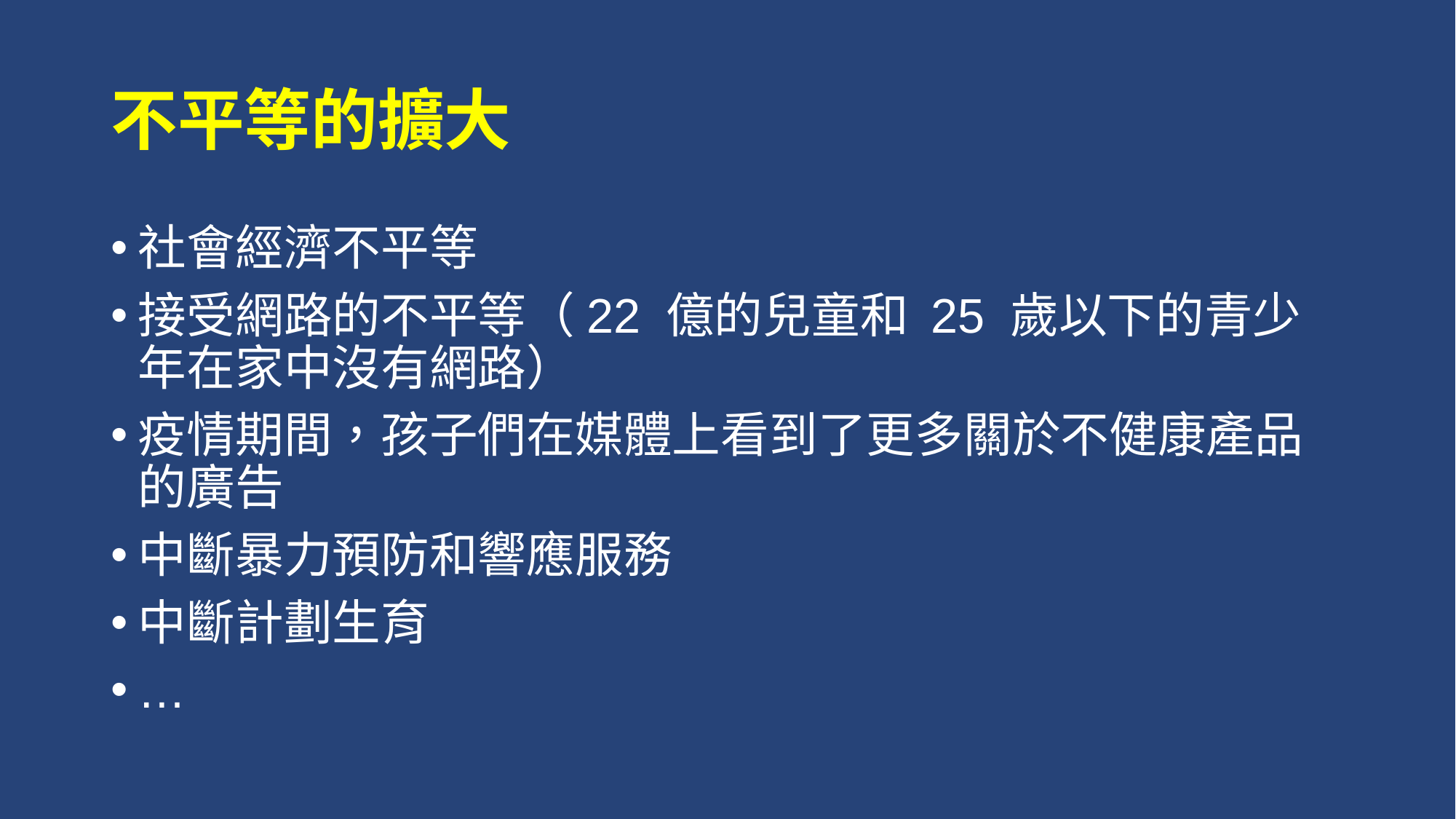

# 不平等的擴大
社會經濟不平等
接受網路的不平等（22 億的兒童和 25 歲以下的青少年在家中沒有網路）
疫情期間，孩子們在媒體上看到了更多關於不健康產品的廣告
中斷暴力預防和響應服務
中斷計劃生育
…